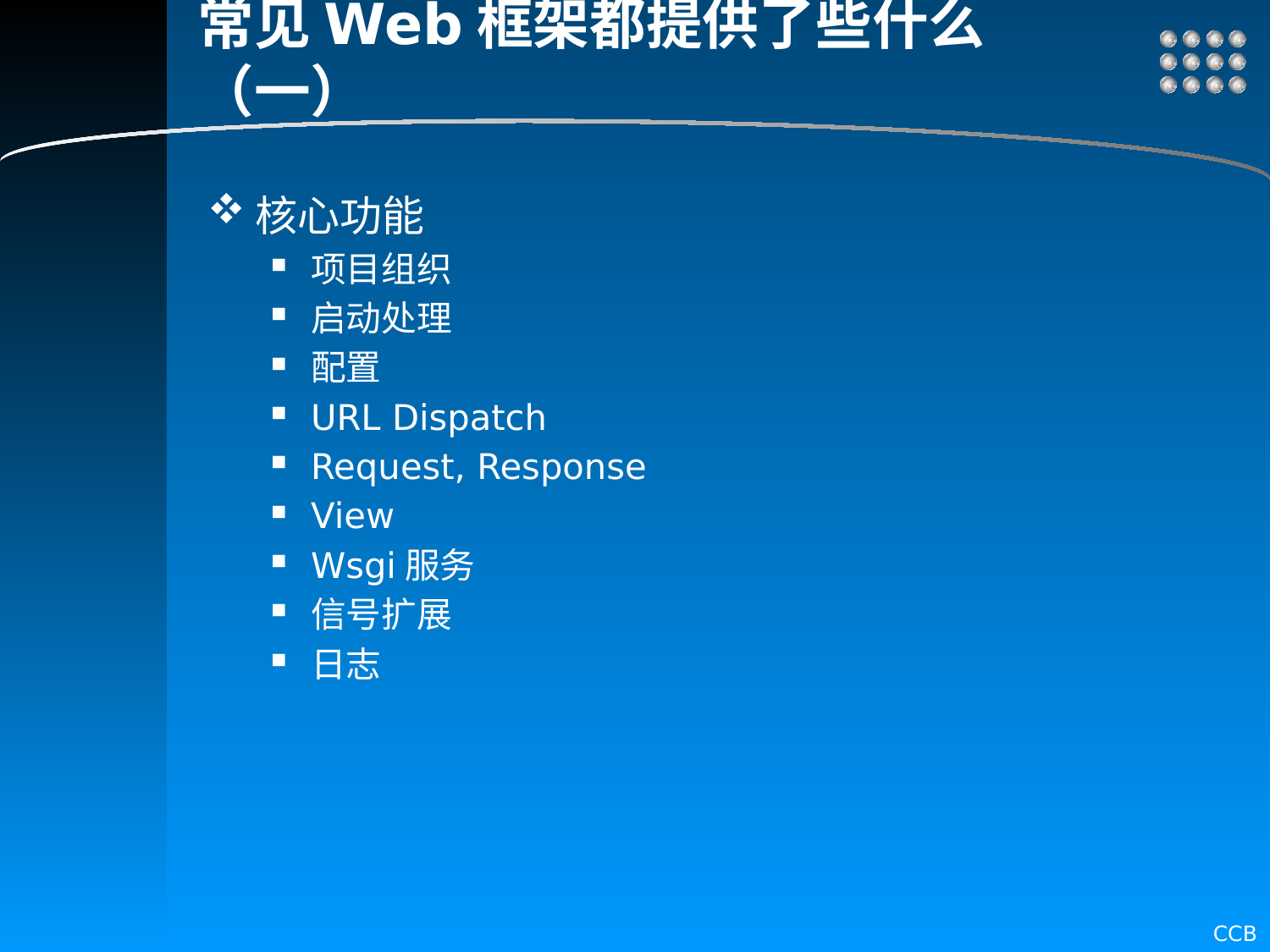

# 常见Web框架都提供了些什么（一）
核心功能
项目组织
启动处理
配置
URL Dispatch
Request, Response
View
Wsgi服务
信号扩展
日志